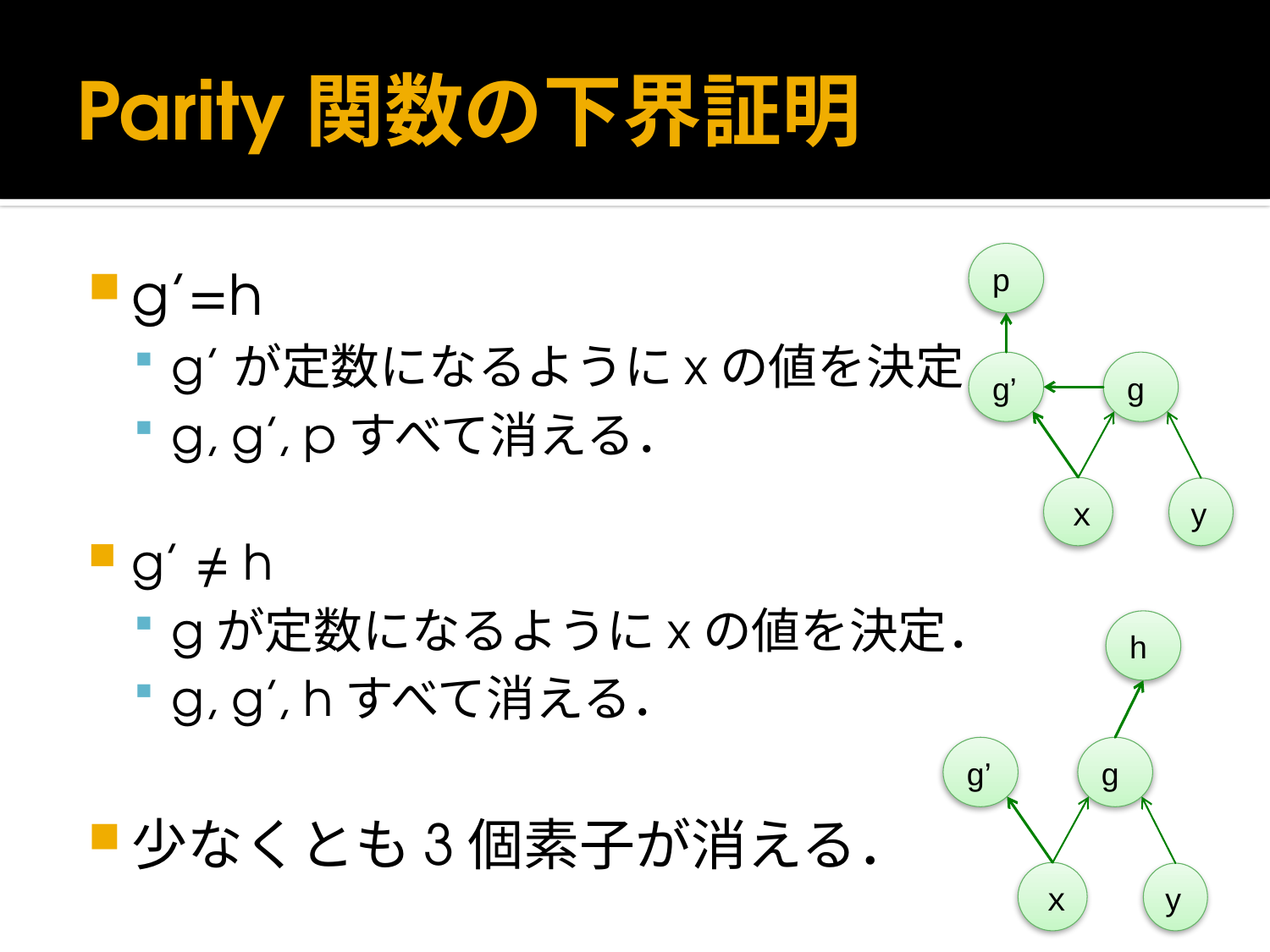

# Parity関数の下界証明
p
g’=h
g’が定数になるようにxの値を決定．
g, g’, pすべて消える．

g’ ≠ h
gが定数になるようにxの値を決定．
g, g’, hすべて消える．

少なくとも3個素子が消える．

g’
g
ｘ
y
h
g’
g
ｘ
y